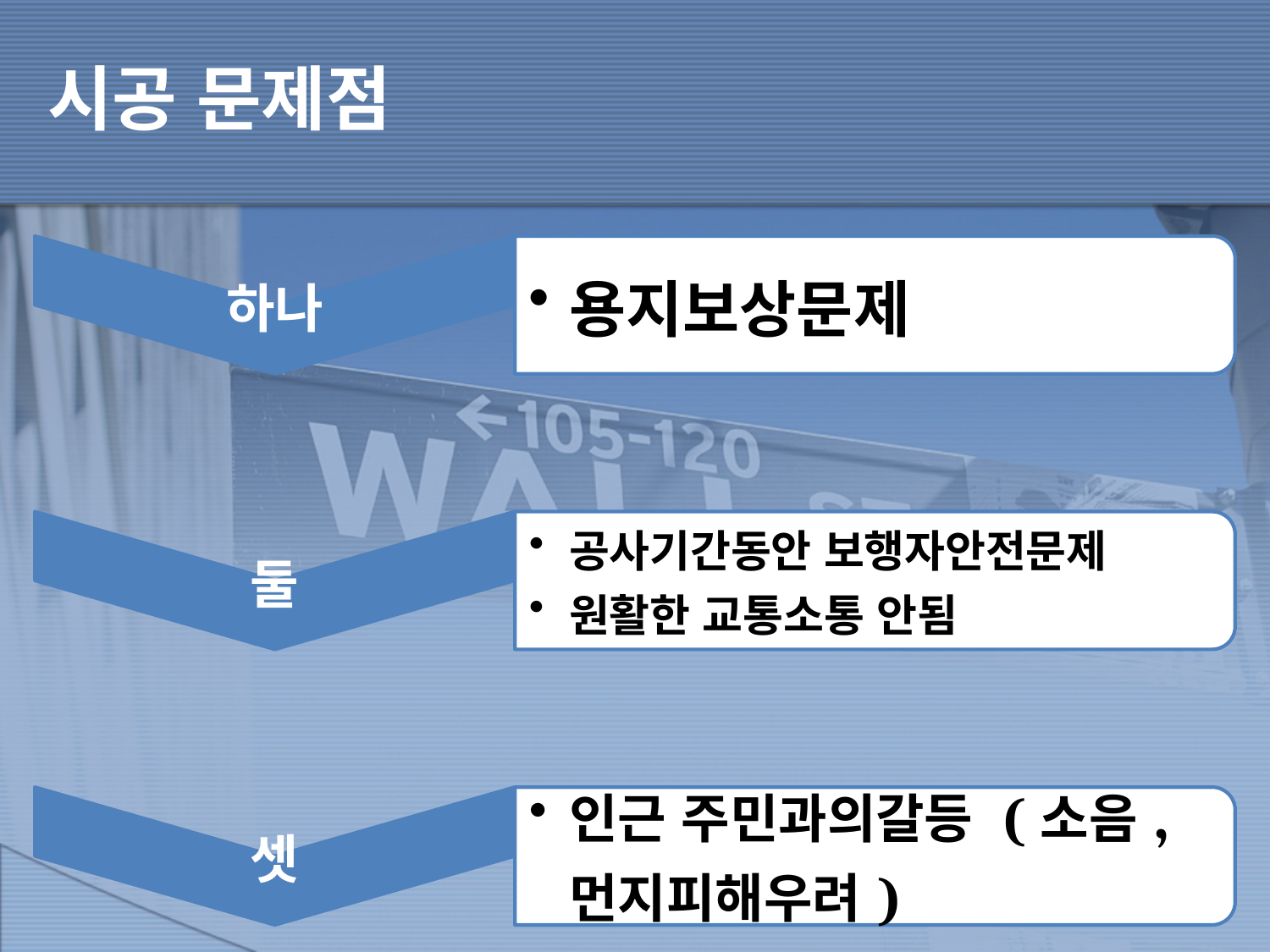

# 시공 문제점
하나
용지보상문제
둘
공사기간동안 보행자안전문제
셋
인근 주민과의갈등 (소음,먼지피해우려)
원활한 교통소통 안됨